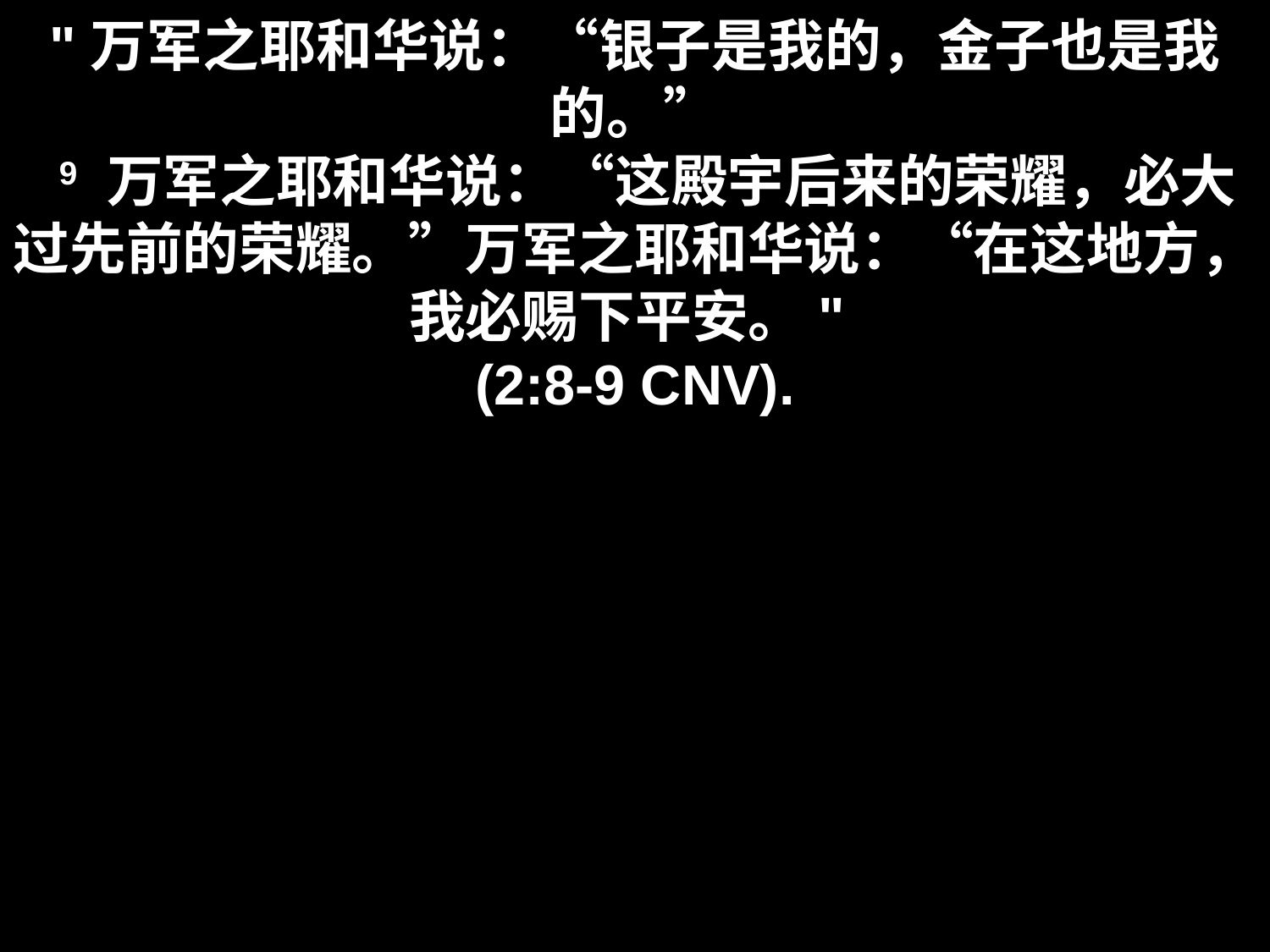

# "万军之耶和华说：“银子是我的，金子也是我的。” 9 万军之耶和华说：“这殿宇后来的荣耀，必大过先前的荣耀。”万军之耶和华说：“在这地方，我必赐下平安。" (2:8-9 CNV).